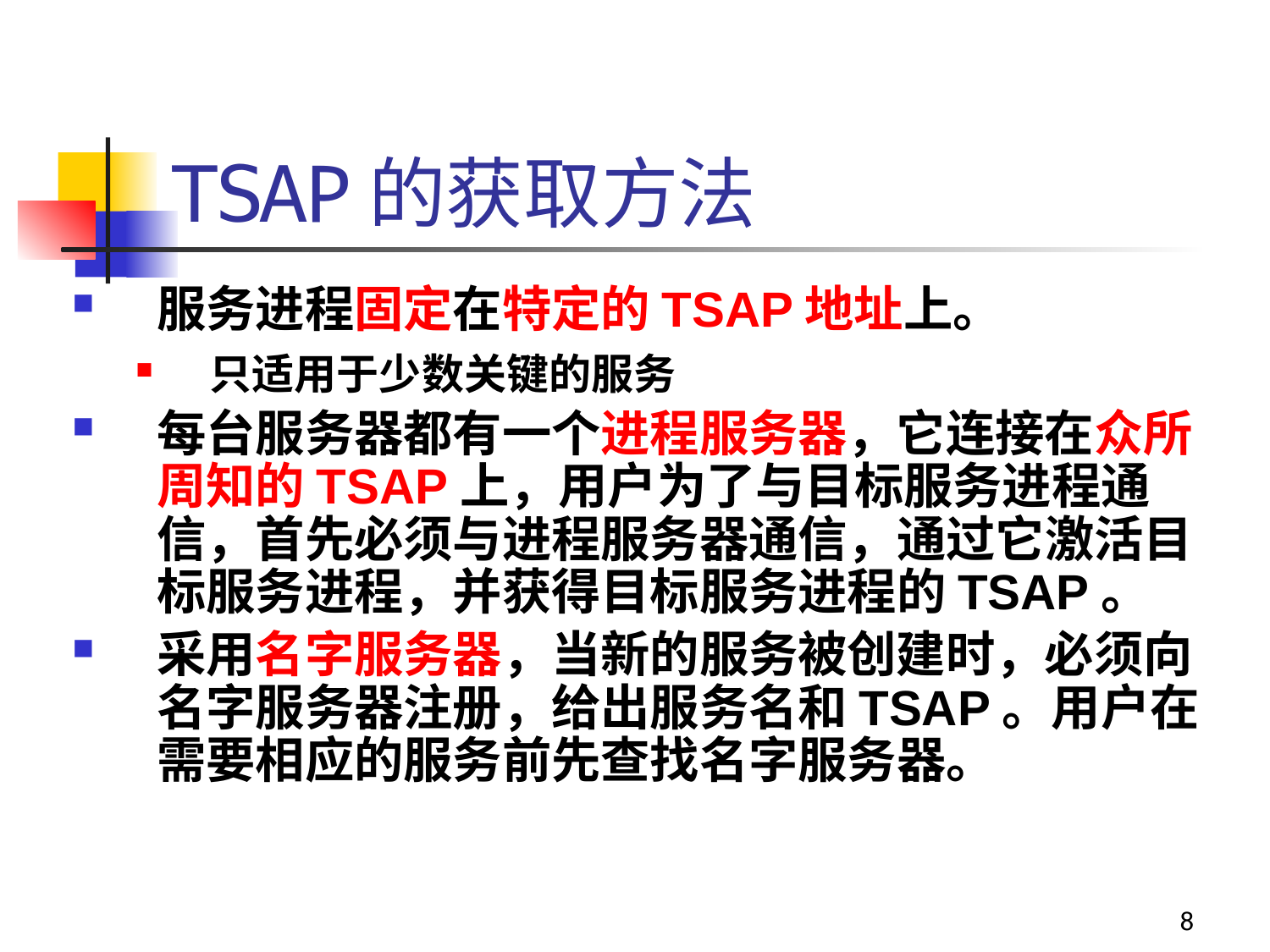

# TSAP的获取方法
服务进程固定在特定的TSAP地址上。
只适用于少数关键的服务
每台服务器都有一个进程服务器，它连接在众所周知的TSAP上，用户为了与目标服务进程通信，首先必须与进程服务器通信，通过它激活目标服务进程，并获得目标服务进程的TSAP。
采用名字服务器，当新的服务被创建时，必须向名字服务器注册，给出服务名和TSAP。用户在需要相应的服务前先查找名字服务器。
8